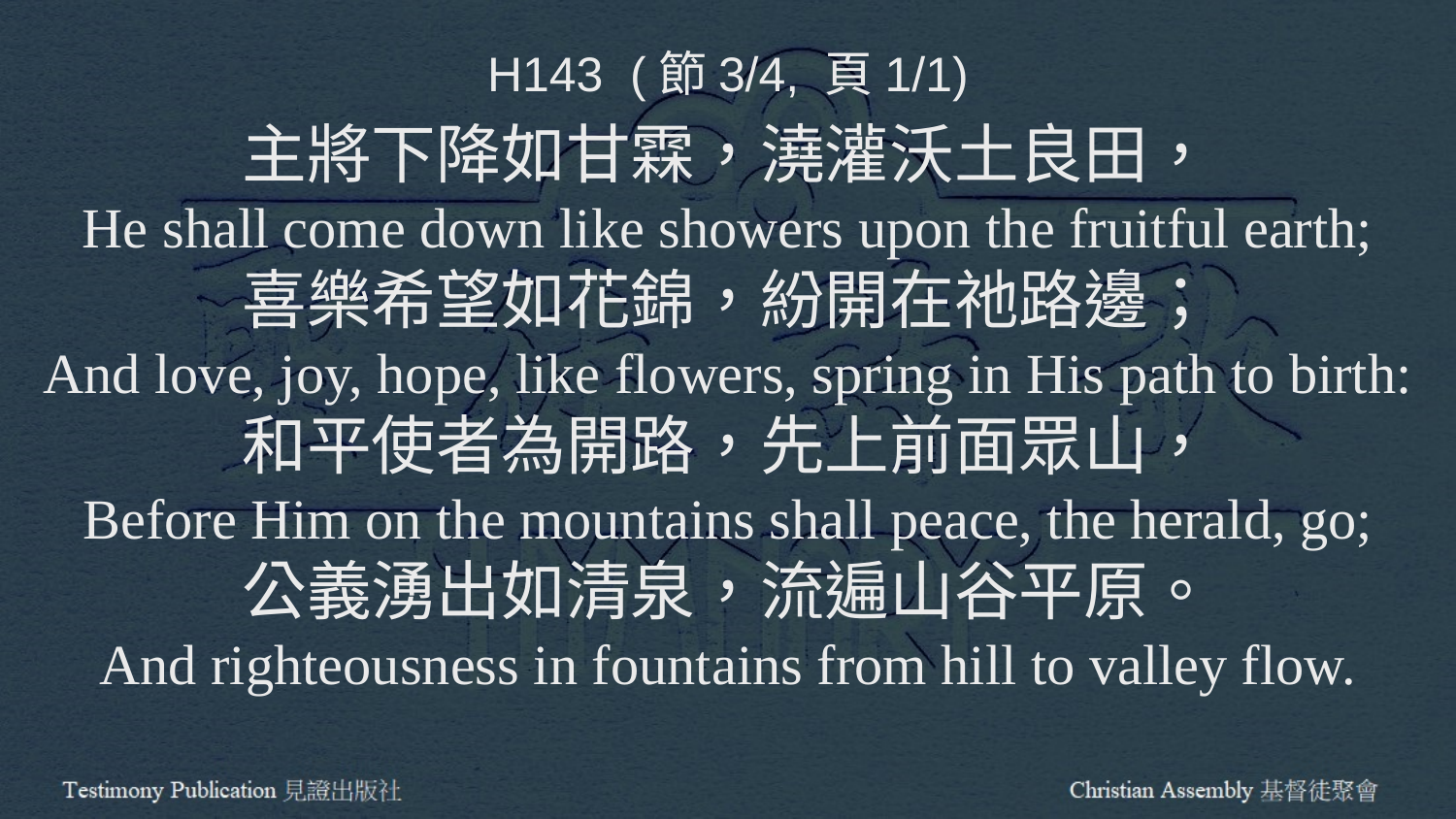

H143  (節3/4, 頁1/1)
主將下降如甘霖，澆灌沃土良田，
He shall come down like showers upon the fruitful earth;
喜樂希望如花錦，紛開在祂路邊；
And love, joy, hope, like flowers, spring in His path to birth:
和平使者為開路，先上前面眾山，
Before Him on the mountains shall peace, the herald, go;
公義湧出如清泉，流遍山谷平原。
And righteousness in fountains from hill to valley flow.